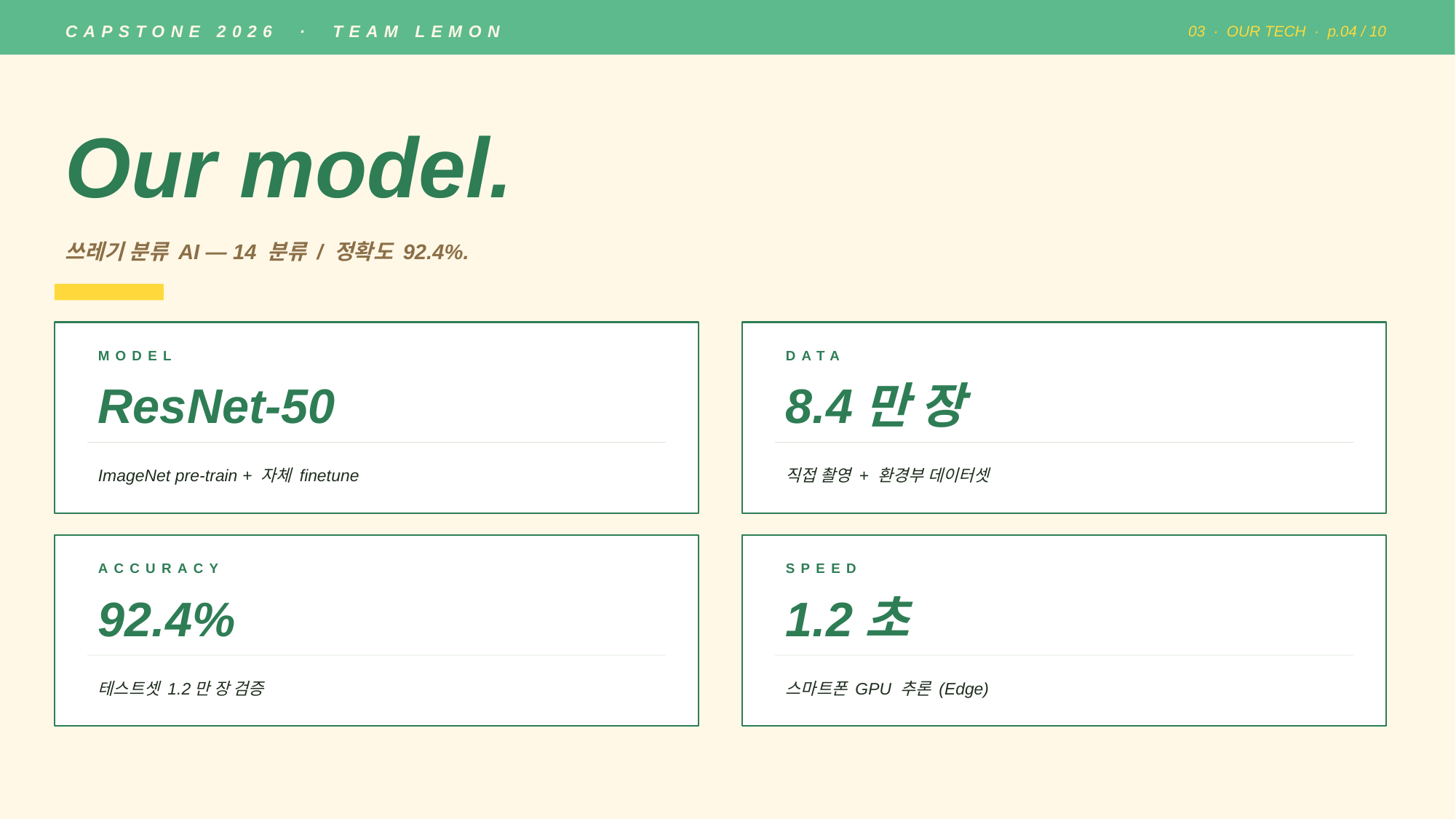

CAPSTONE 2026  ·  TEAM LEMON
03  ·  OUR TECH  ·  p.04 / 10
Our model.
쓰레기 분류 AI — 14 분류 / 정확도 92.4%.

MODEL
DATA
ResNet-50
8.4만 장

ImageNet pre-train + 자체 finetune
직접 촬영 + 환경부 데이터셋

ACCURACY
SPEED
92.4%
1.2초

테스트셋 1.2만 장 검증
스마트폰 GPU 추론 (Edge)